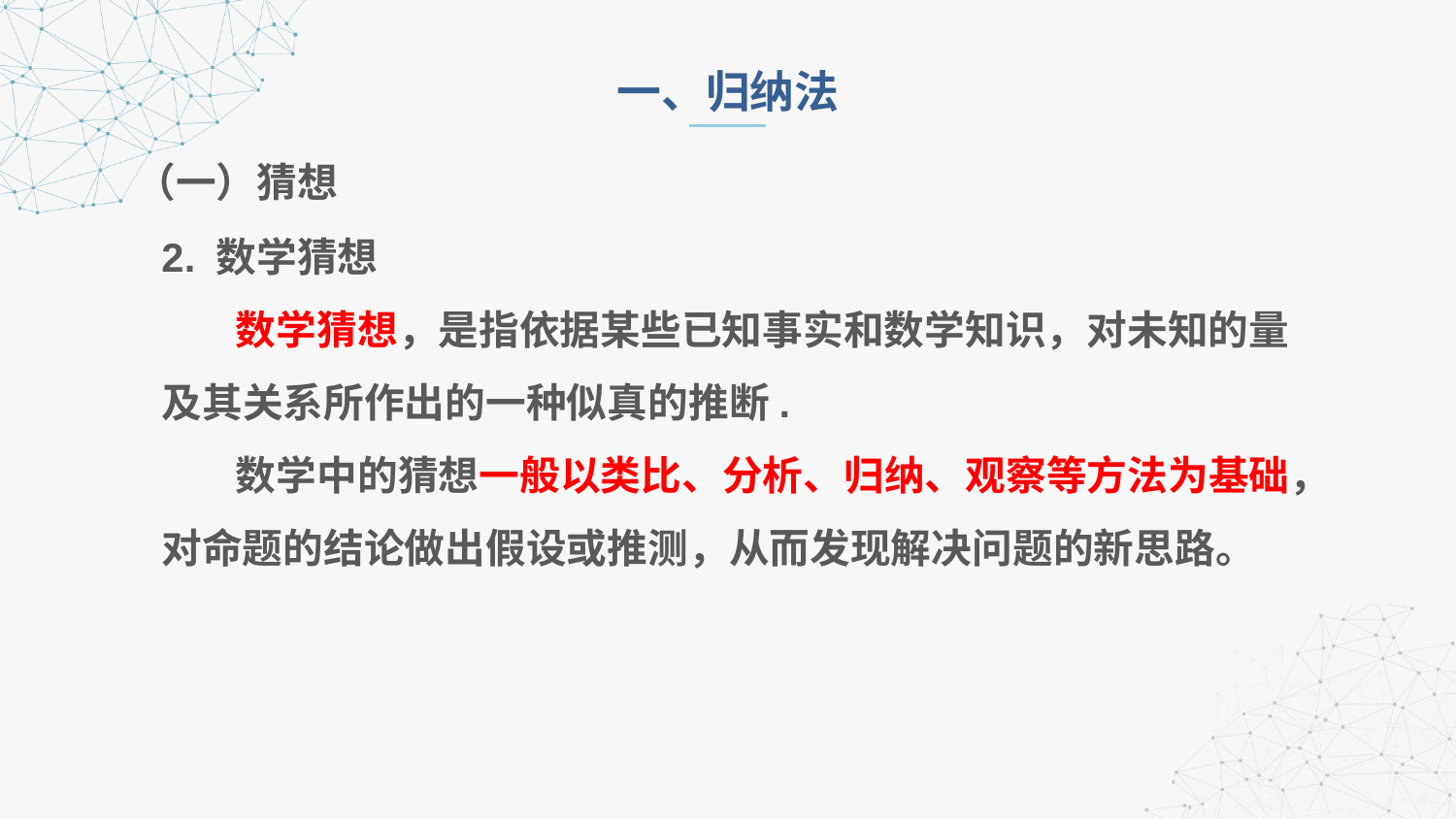

一、归纳法
（一）猜想
2. 数学猜想
       数学猜想，是指依据某些已知事实和数学知识，对未知的量及其关系所作出的一种似真的推断.
       数学中的猜想一般以类比、分析、归纳、观察等方法为基础，对命题的结论做出假设或推测，从而发现解决问题的新思路。